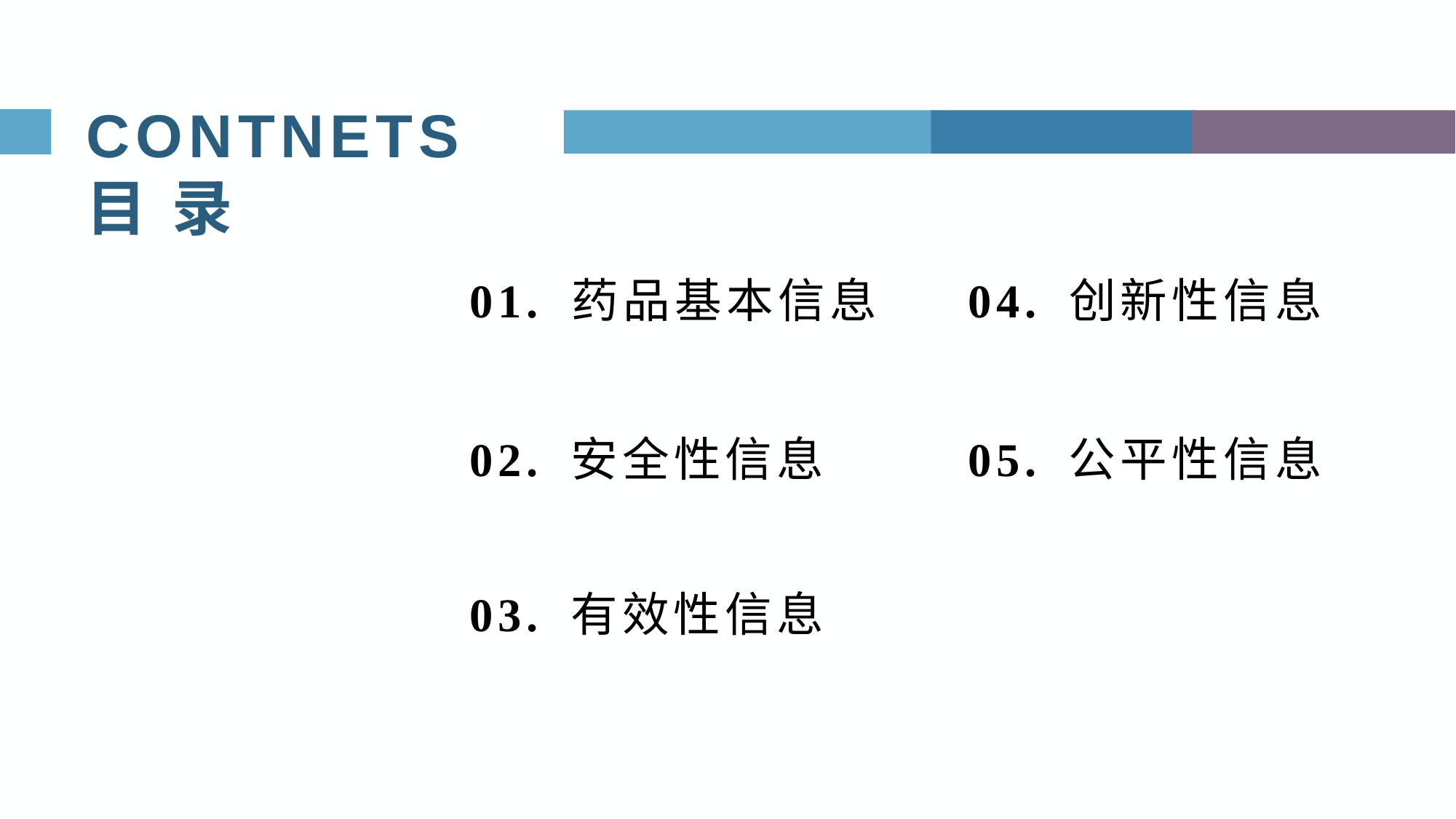

CONTNETS
目 录

01. 药品基本信息
04. 创新性信息
02. 安全性信息
05. 公平性信息
03. 有效性信息